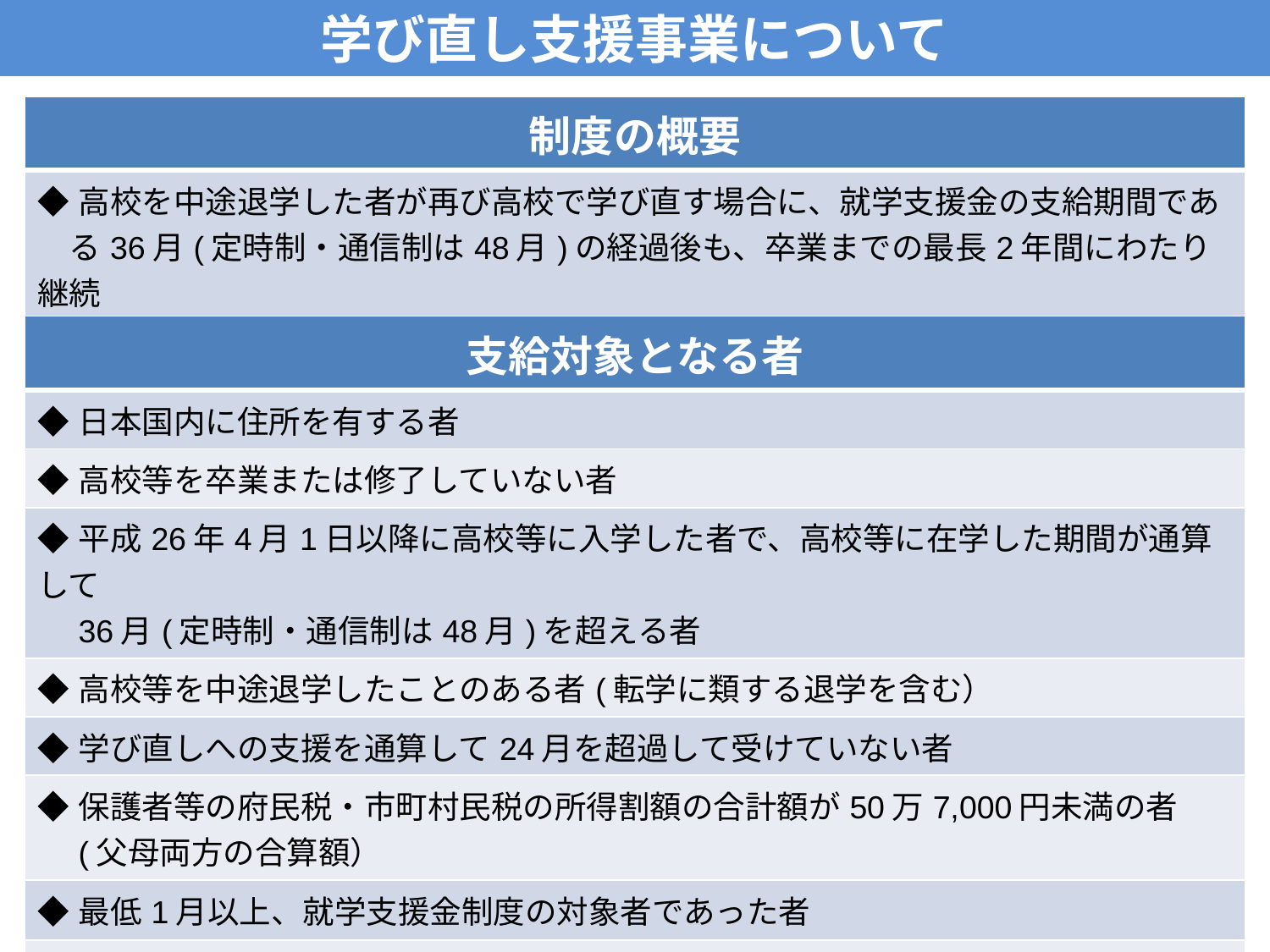

# 学び直し支援事業について
| 制度の概要 |
| --- |
| ◆高校を中途退学した者が再び高校で学び直す場合に、就学支援金の支給期間であ 　る36月(定時制・通信制は48月)の経過後も、卒業までの最長2年間にわたり継続 　して授業料の支援を行います。 |
| 支給対象となる者 |
| --- |
| ◆日本国内に住所を有する者 |
| ◆高校等を卒業または修了していない者 |
| ◆平成26年4月1日以降に高校等に入学した者で、高校等に在学した期間が通算して　 　36月(定時制・通信制は48月)を超える者 |
| ◆高校等を中途退学したことのある者(転学に類する退学を含む） |
| ◆学び直しへの支援を通算して24月を超過して受けていない者 |
| ◆保護者等の府民税・市町村民税の所得割額の合計額が50万7,000円未満の者 　(父母両方の合算額） |
| ◆最低1月以上、就学支援金制度の対象者であった者 |
| ※就学支援金の支給期間は満了していないが、支給上限である74単位に達したた 　　め就学支援金の支給を受けることができなくなった者も対象となります。 |